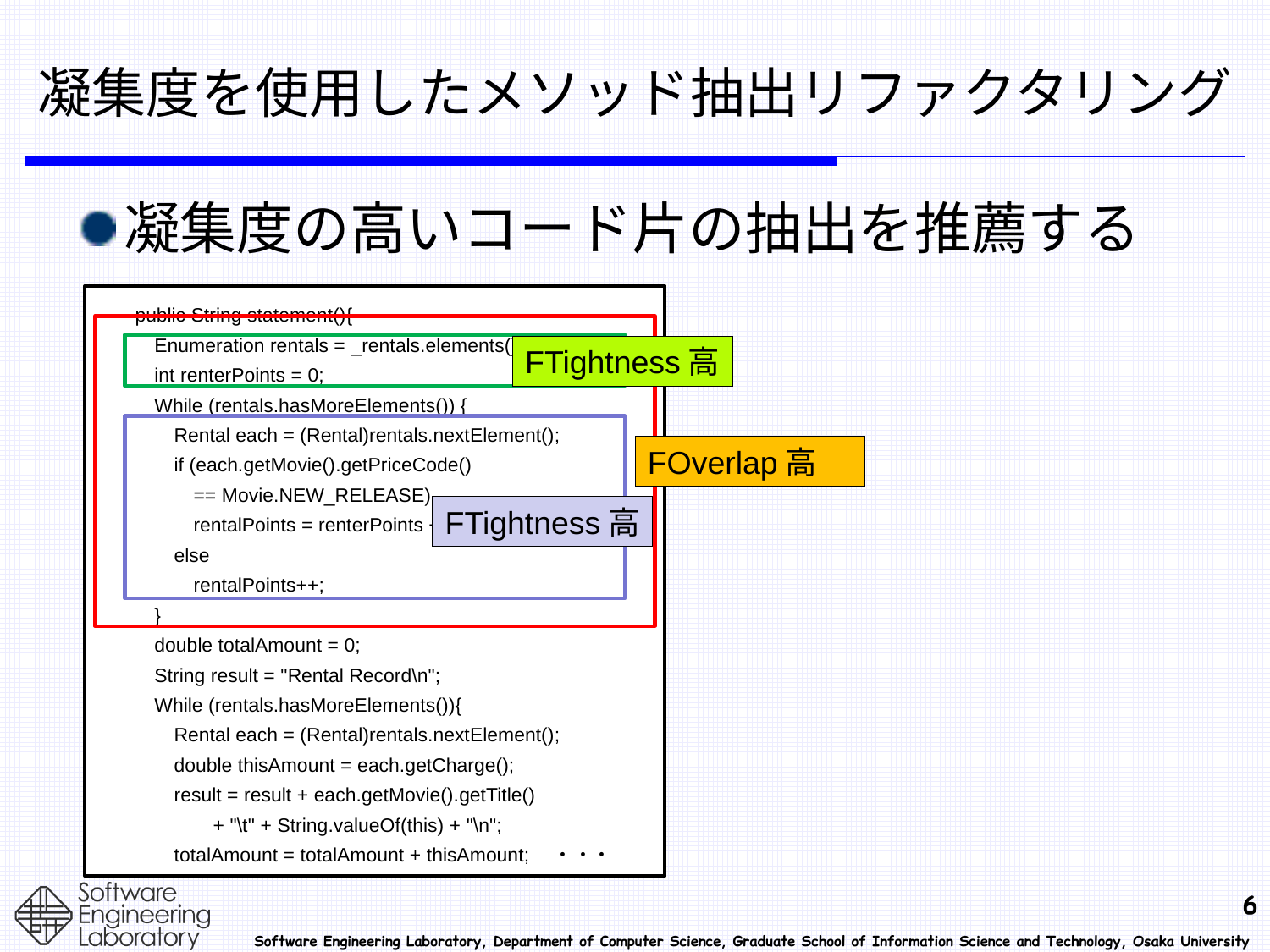

# 凝集度を使用したメソッド抽出リファクタリング
凝集度の高いコード片の抽出を推薦する
  　public String statement(){
 　　 Enumeration rentals = _rentals.elements();
 　　 int renterPoints = 0;
 　　 While (rentals.hasMoreElements()) {
  　　　Rental each = (Rental)rentals.nextElement();
 　　 　if (each.getMovie().getPriceCode()
  　　　　== Movie.NEW_RELEASE)
 　　 　　rentalPoints = renterPoints + 2;
 　　 　else
  　　　　rentalPoints++;
  　　}
  　　double totalAmount = 0;
  　　String result = "Rental Record\n";
  　　While (rentals.hasMoreElements()){
  　　　Rental each = (Rental)rentals.nextElement();
  　　　double thisAmount = each.getCharge();
  　　　result = result + each.getMovie().getTitle()
  　　　　　+ "\t" + String.valueOf(this) + "\n";
  　　　totalAmount = totalAmount + thisAmount;　・・・

FTightness高

FOverlap高
FTightness高